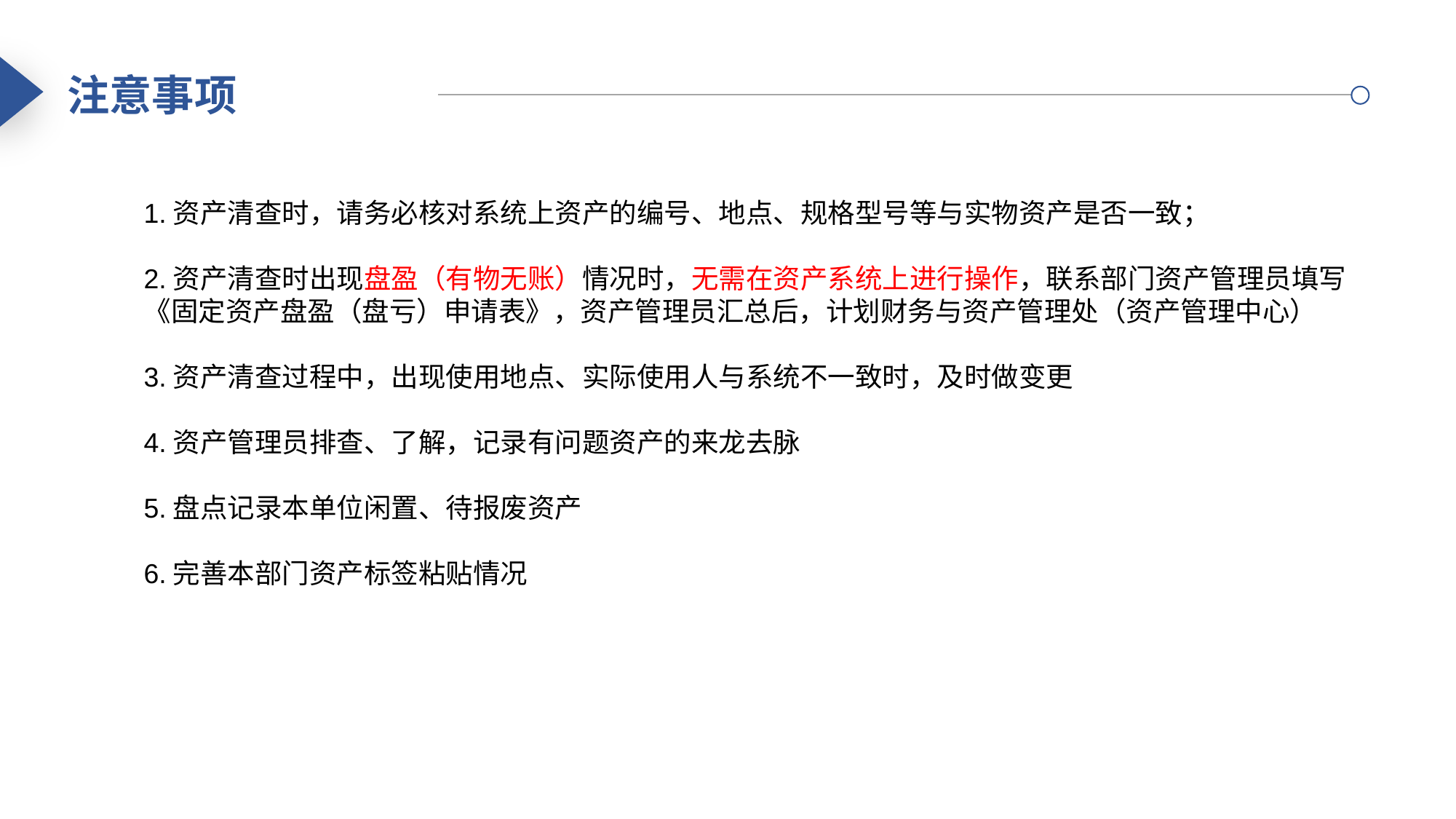

注意事项

1.资产清查时，请务必核对系统上资产的编号、地点、规格型号等与实物资产是否一致；

2.资产清查时出现盘盈（有物无账）情况时，无需在资产系统上进行操作，联系部门资产管理员填写
《固定资产盘盈（盘亏）申请表》，资产管理员汇总后，计划财务与资产管理处（资产管理中心）

3.资产清查过程中，出现使用地点、实际使用人与系统不一致时，及时做变更

4.资产管理员排查、了解，记录有问题资产的来龙去脉

5.盘点记录本单位闲置、待报废资产

6.完善本部门资产标签粘贴情况